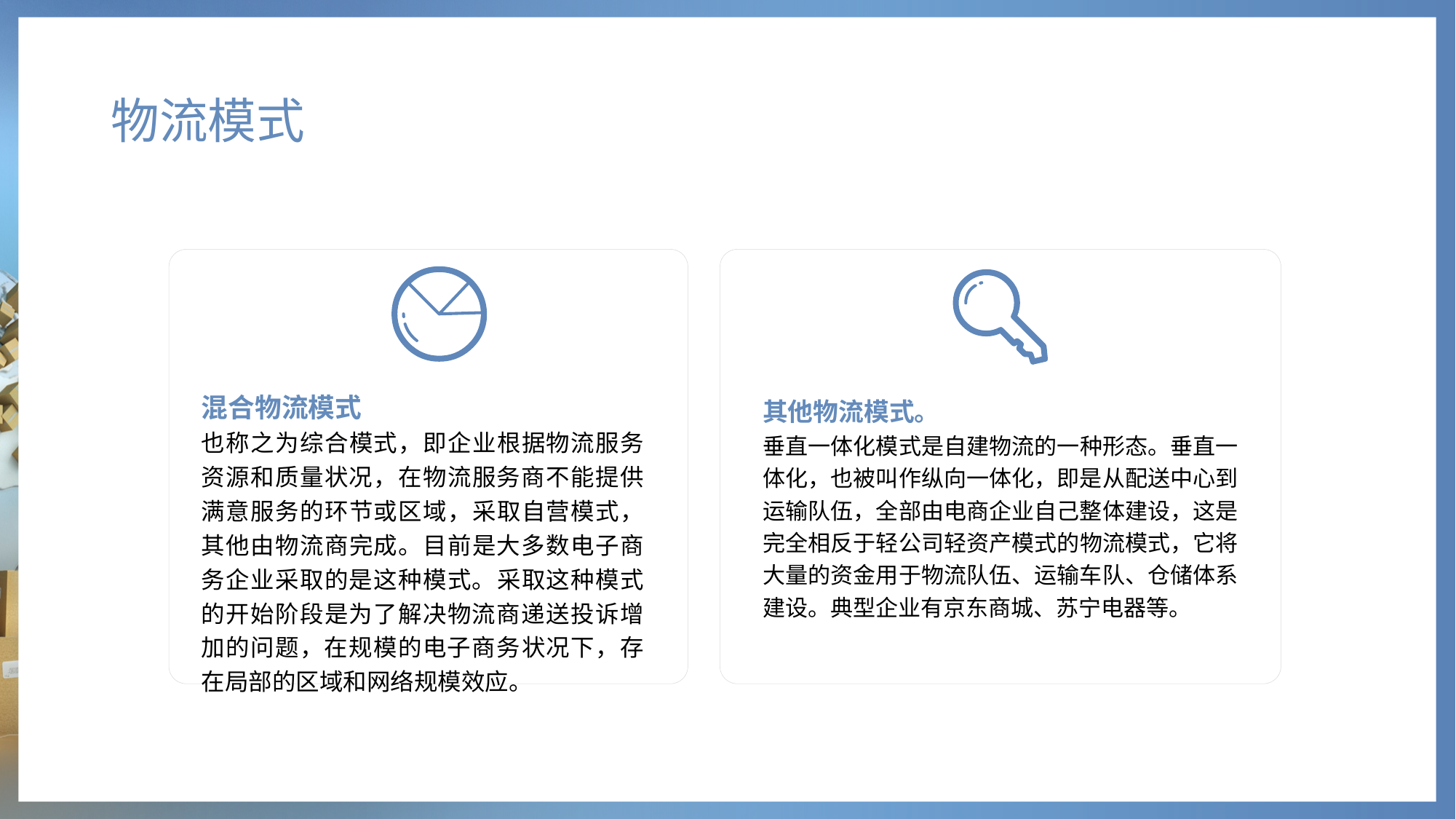

# 物流模式

混合物流模式
也称之为综合模式，即企业根据物流服务资源和质量状况，在物流服务商不能提供满意服务的环节或区域，采取自营模式，其他由物流商完成。目前是大多数电子商务企业采取的是这种模式。采取这种模式的开始阶段是为了解决物流商递送投诉增加的问题，在规模的电子商务状况下，存在局部的区域和网络规模效应。

其他物流模式。
垂直一体化模式是自建物流的一种形态。垂直一体化，也被叫作纵向一体化，即是从配送中心到运输队伍，全部由电商企业自己整体建设，这是完全相反于轻公司轻资产模式的物流模式，它将大量的资金用于物流队伍、运输车队、仓储体系建设。典型企业有京东商城、苏宁电器等。